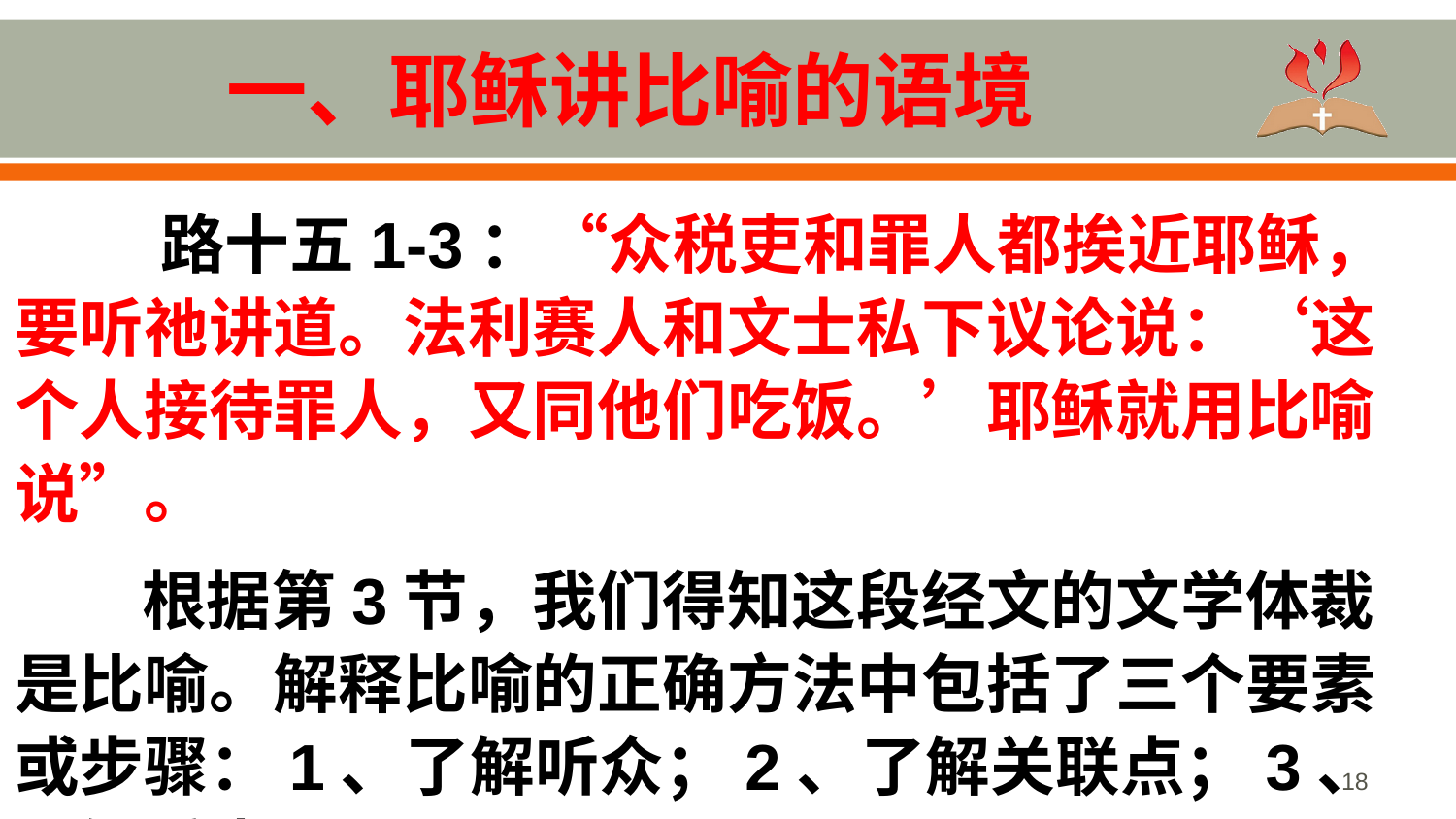

# 一、耶稣讲比喻的语境
	路十五1-3：“众税吏和罪人都挨近耶稣，要听祂讲道。法利赛人和文士私下议论说：‘这个人接待罪人，又同他们吃饭。’耶稣就用比喻说”。
根据第3节，我们得知这段经文的文学体裁是比喻。解释比喻的正确方法中包括了三个要素或步骤：1、了解听众；2、了解关联点；3、了解重点。

18